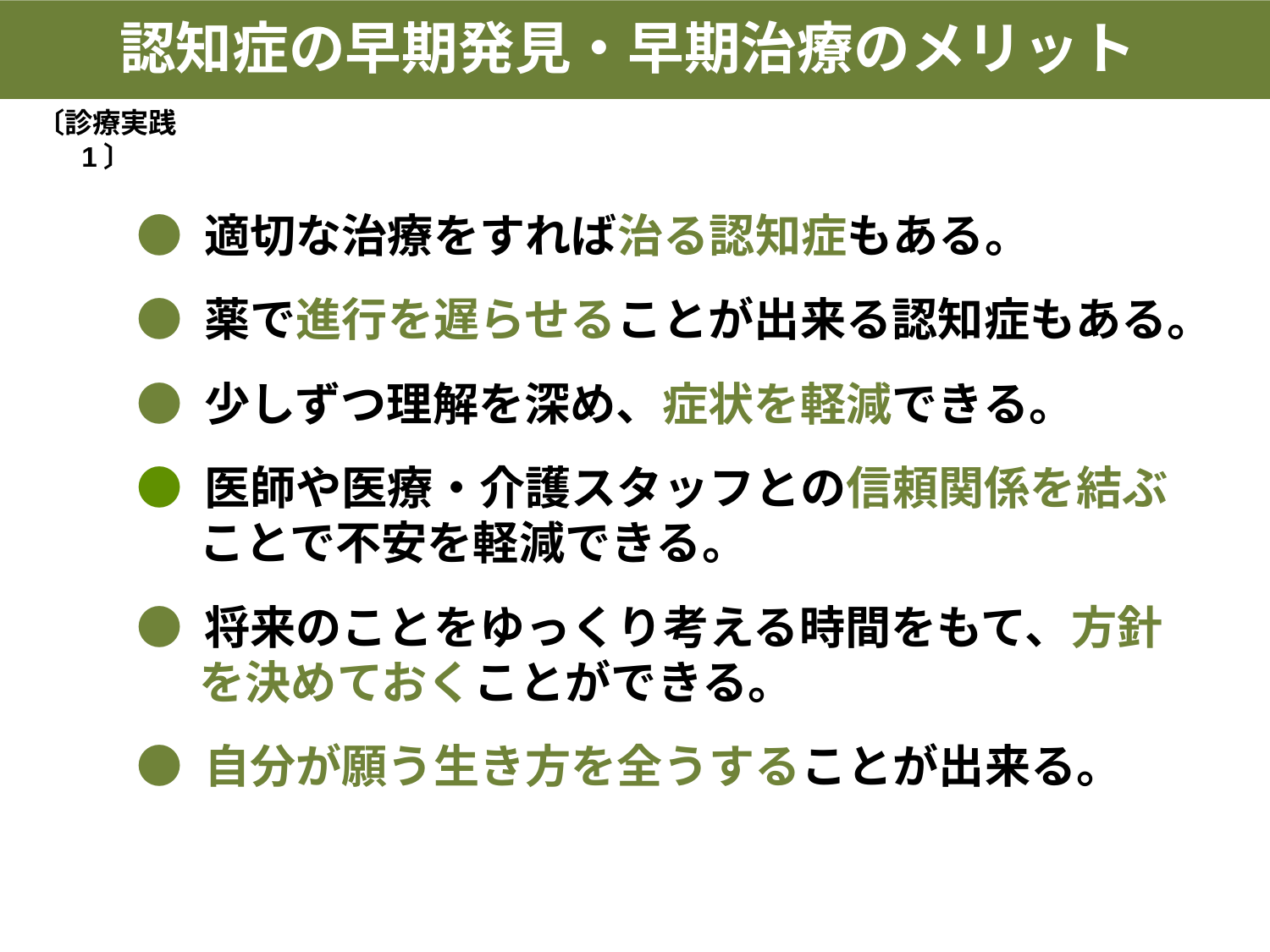

認知症の早期発見・早期治療のメリット

〔診療実践 1〕
● 適切な治療をすれば治る認知症もある。
● 薬で進行を遅らせることが出来る認知症もある。
● 少しずつ理解を深め、症状を軽減できる。
● 医師や医療・介護スタッフとの信頼関係を結ぶことで不安を軽減できる。
● 将来のことをゆっくり考える時間をもて、方針を決めておくことができる。
● 自分が願う生き方を全うすることが出来る。